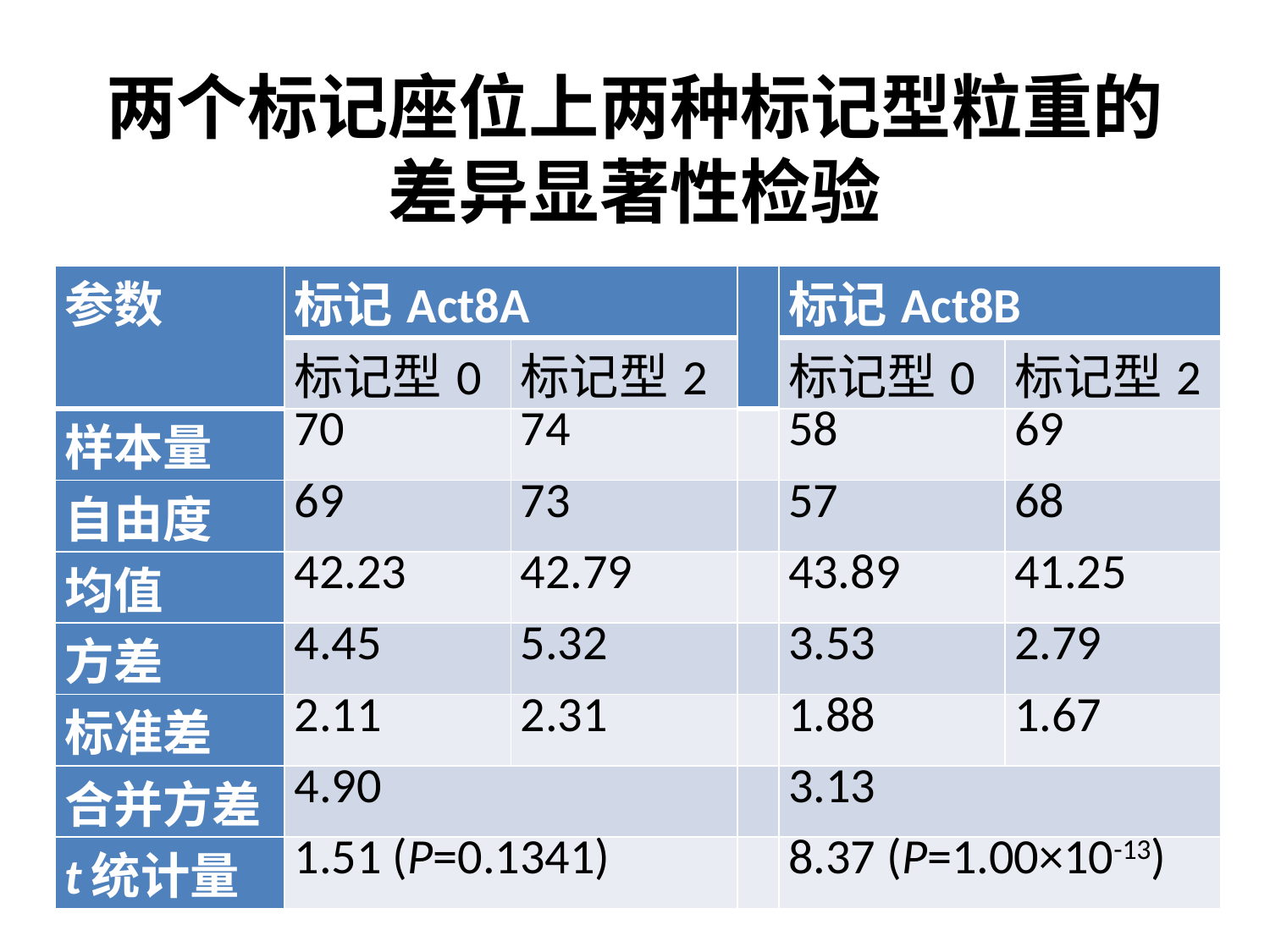

# 两个标记座位上两种标记型粒重的差异显著性检验
| 参数 | 标记Act8A |  |  | 标记Act8B |  |
| --- | --- | --- | --- | --- | --- |
|  | 标记型0 | 标记型2 |  | 标记型0 | 标记型2 |
| 样本量 | 70 | 74 |  | 58 | 69 |
| 自由度 | 69 | 73 |  | 57 | 68 |
| 均值 | 42.23 | 42.79 |  | 43.89 | 41.25 |
| 方差 | 4.45 | 5.32 |  | 3.53 | 2.79 |
| 标准差 | 2.11 | 2.31 |  | 1.88 | 1.67 |
| 合并方差 | 4.90 |  |  | 3.13 |  |
| t统计量 | 1.51 (P=0.1341) |  |  | 8.37 (P=1.00×10-13) |  |